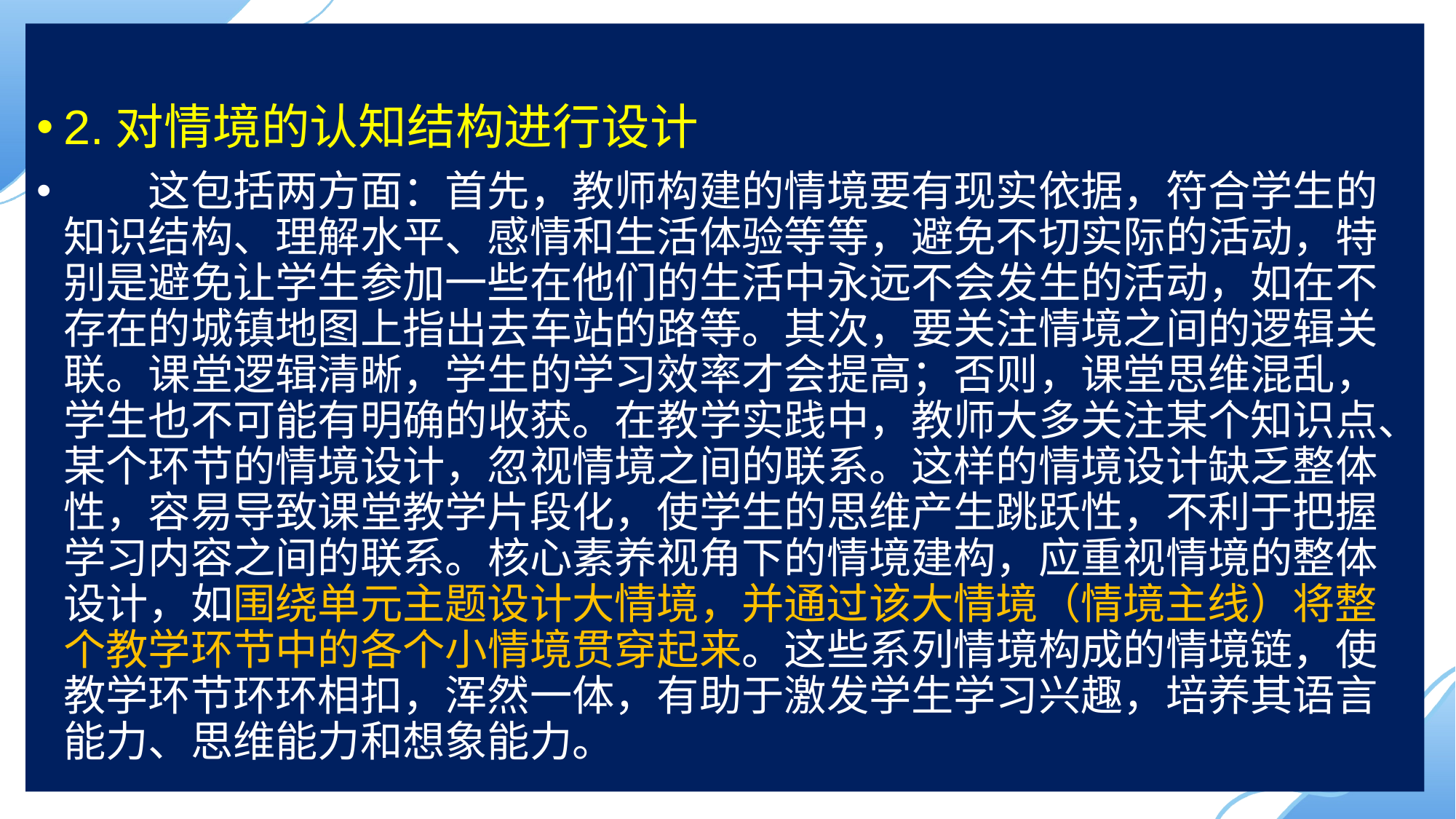

2.对情境的认知结构进行设计
　　这包括两方面：首先，教师构建的情境要有现实依据，符合学生的知识结构、理解水平、感情和生活体验等等，避免不切实际的活动，特别是避免让学生参加一些在他们的生活中永远不会发生的活动，如在不存在的城镇地图上指出去车站的路等。其次，要关注情境之间的逻辑关联。课堂逻辑清晰，学生的学习效率才会提高；否则，课堂思维混乱，学生也不可能有明确的收获。在教学实践中，教师大多关注某个知识点、某个环节的情境设计，忽视情境之间的联系。这样的情境设计缺乏整体性，容易导致课堂教学片段化，使学生的思维产生跳跃性，不利于把握学习内容之间的联系。核心素养视角下的情境建构，应重视情境的整体设计，如围绕单元主题设计大情境，并通过该大情境（情境主线）将整个教学环节中的各个小情境贯穿起来。这些系列情境构成的情境链，使教学环节环环相扣，浑然一体，有助于激发学生学习兴趣，培养其语言能力、思维能力和想象能力。